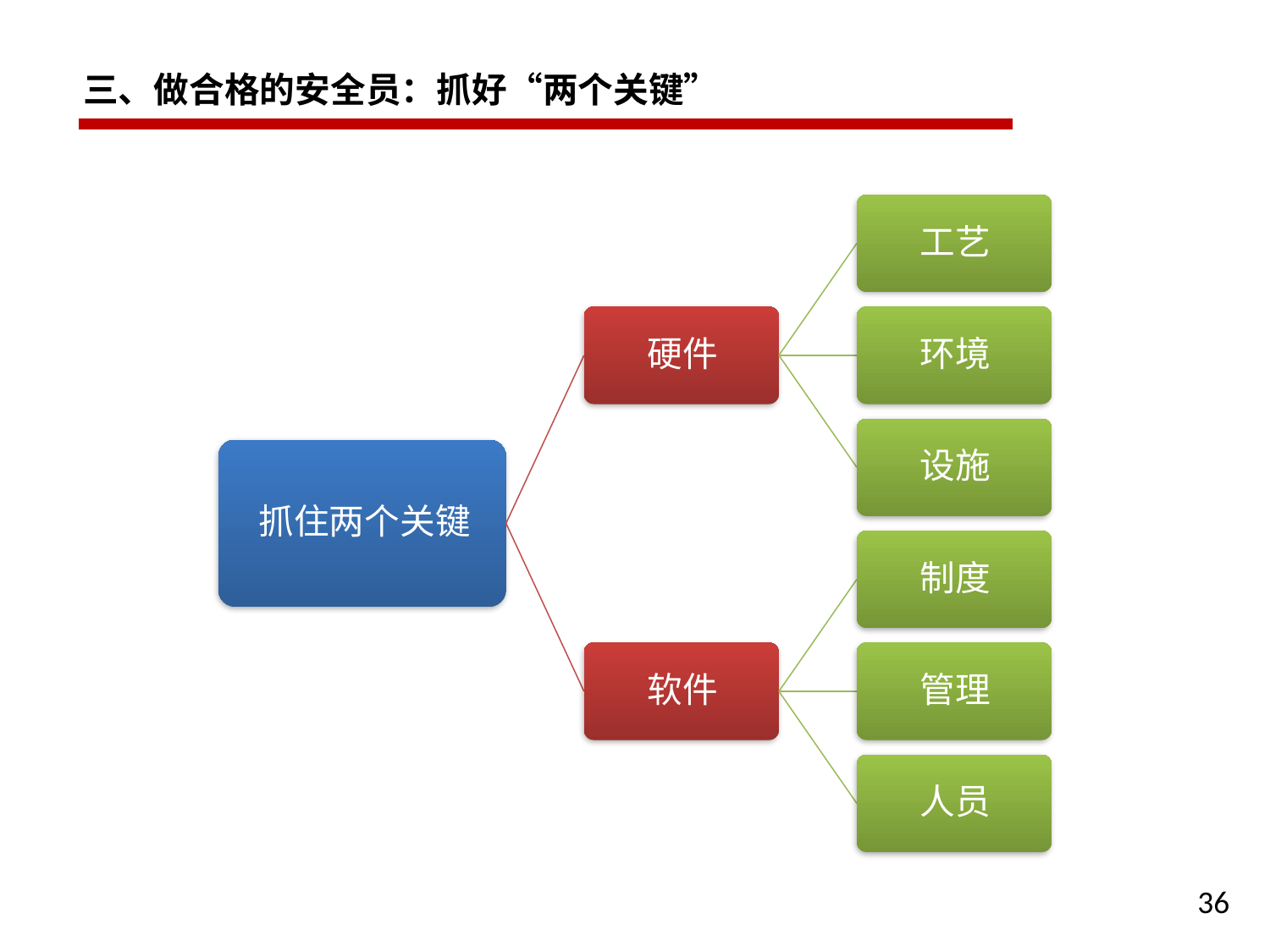

三、做合格的安全员：抓好“两个关键”
抓住两个关键

硬件

工艺

环境

设施

软件

制度

管理

人员